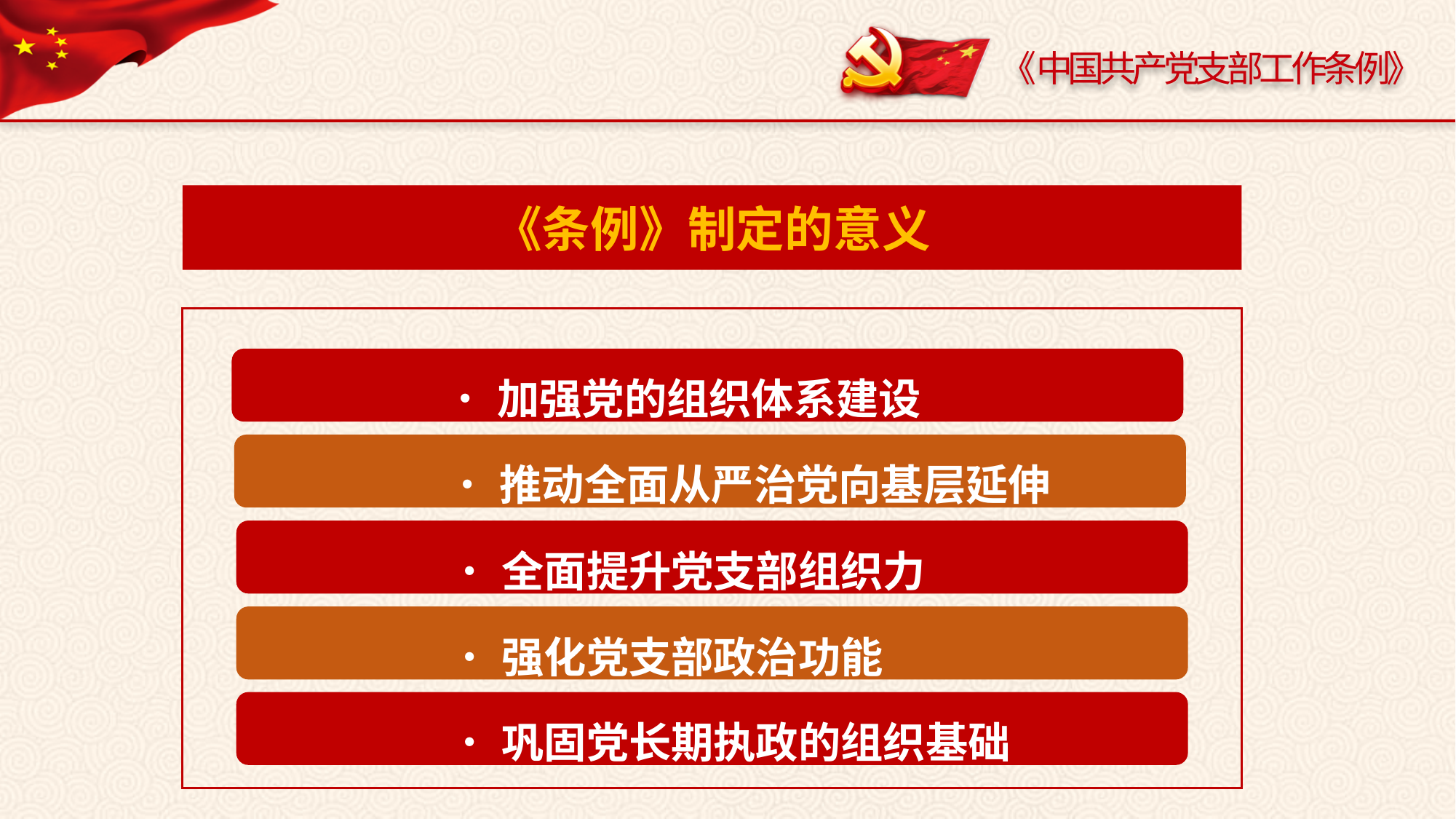

《条例》制定的意义

                     •加强党的组织体系建设
                     •推动全面从严治党向基层延伸
                     •全面提升党支部组织力
                     •强化党支部政治功能
                     •巩固党长期执政的组织基础